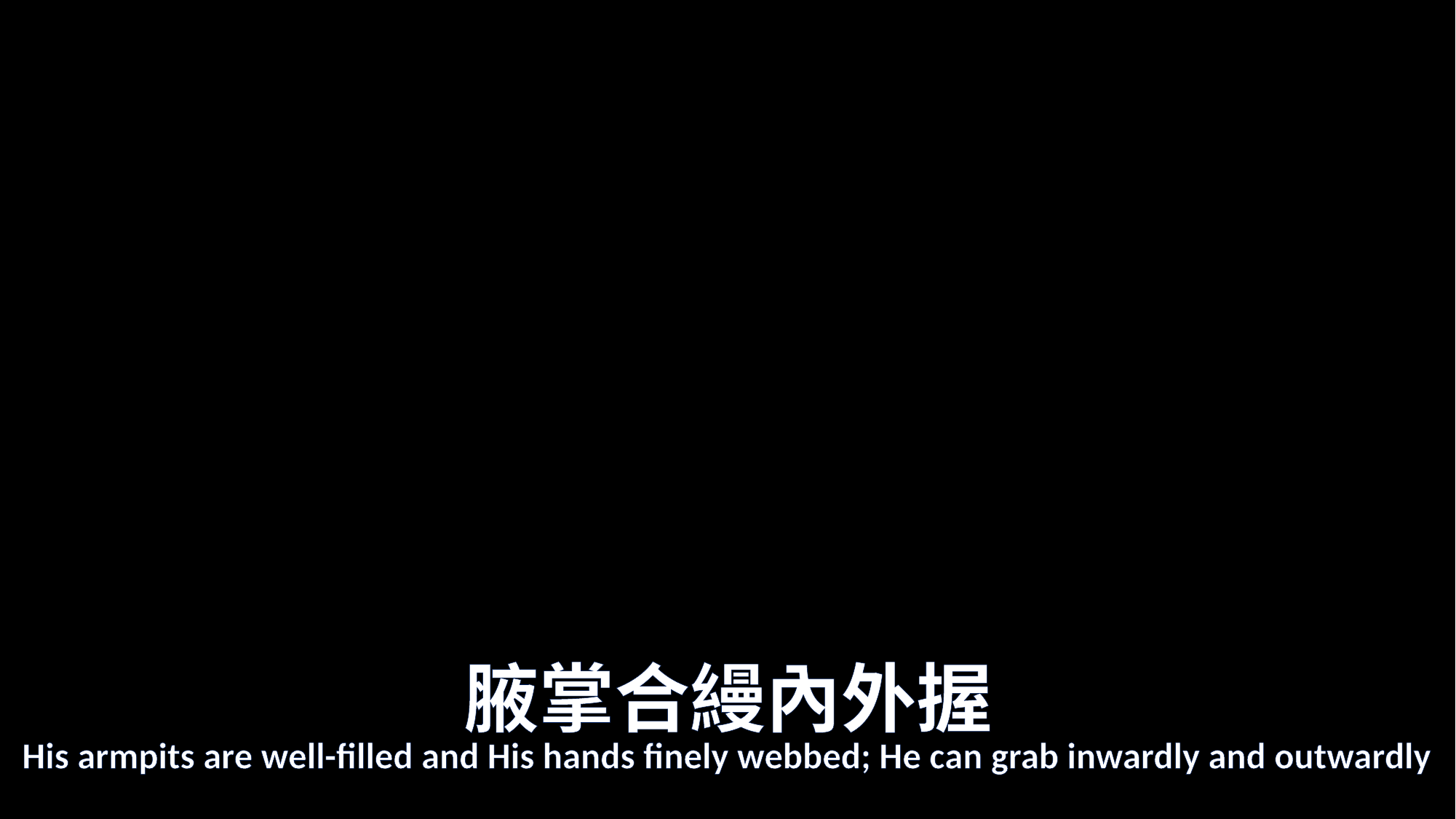

# 腋掌合縵內外握
His armpits are well-filled and His hands finely webbed; He can grab inwardly and outwardly